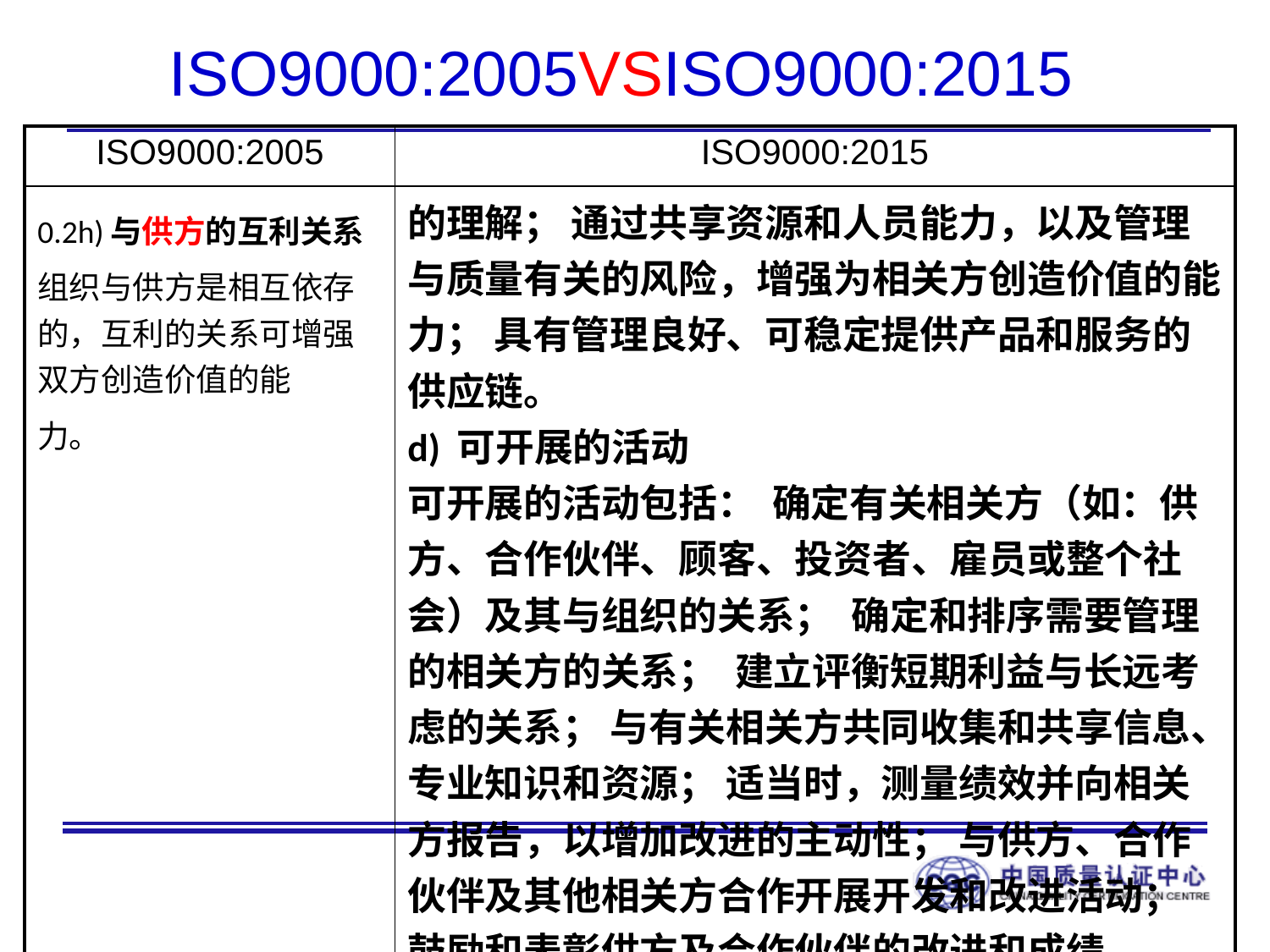

# ISO9000:2005VSISO9000:2015
| ISO9000:2005 | ISO9000:2015 |
| --- | --- |
| 0.2h)与供方的互利关系 组织与供方是相互依存的，互利的关系可增强双方创造价值的能 力。 | 的理解； 通过共享资源和人员能力，以及管理与质量有关的风险，增强为相关方创造价值的能力； 具有管理良好、可稳定提供产品和服务的供应链。 d) 可开展的活动 可开展的活动包括： 确定有关相关方（如：供方、合作伙伴、顾客、投资者、雇员或整个社会）及其与组织的关系； 确定和排序需要管理的相关方的关系； 建立评衡短期利益与长远考虑的关系； 与有关相关方共同收集和共享信息、专业知识和资源； 适当时，测量绩效并向相关方报告，以增加改进的主动性； 与供方、合作伙伴及其他相关方合作开展开发和改进活动； 鼓励和表彰供方及合作伙伴的改进和成绩。 |